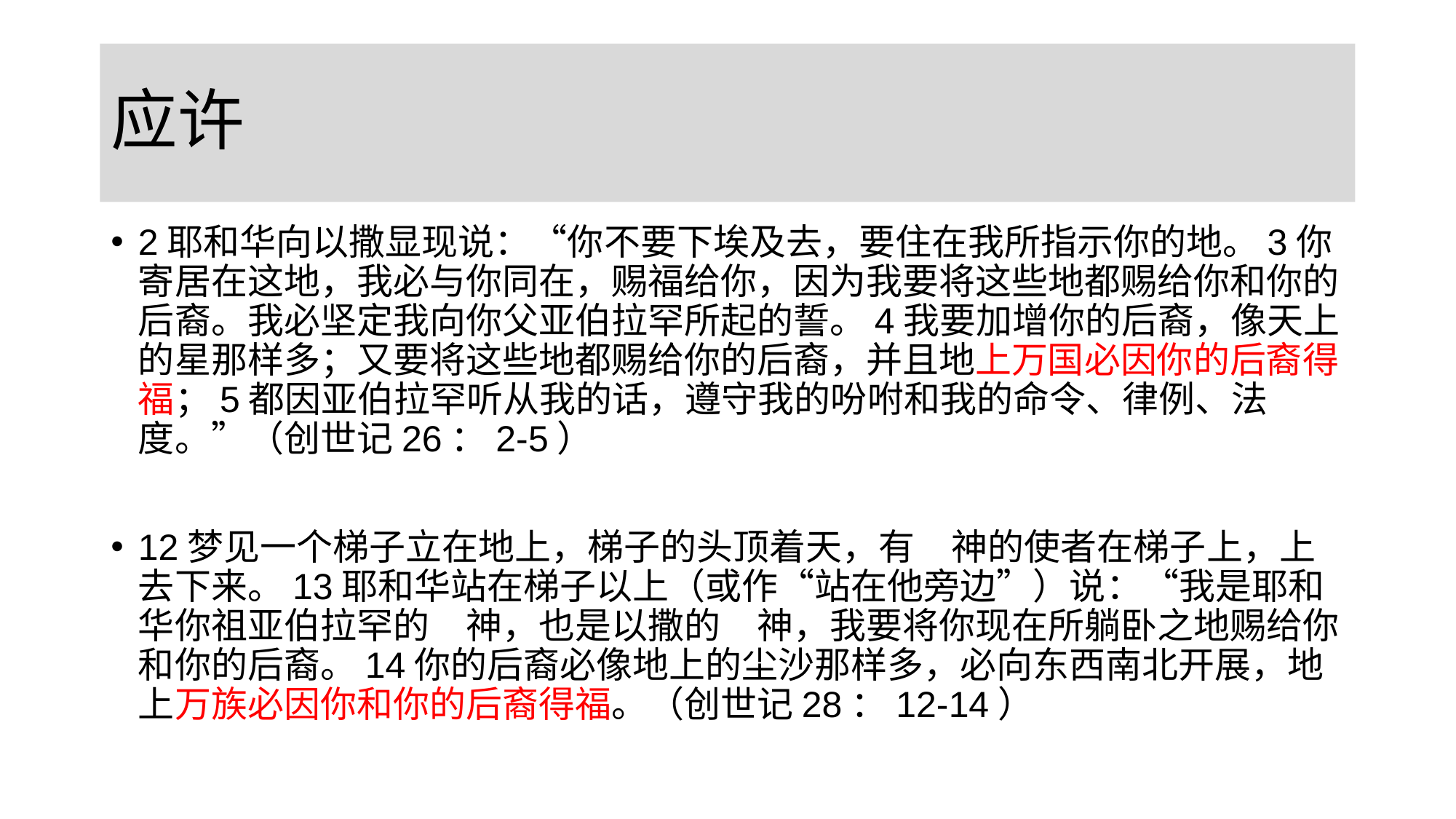

# 应许
2耶和华向以撒显现说：“你不要下埃及去，要住在我所指示你的地。3你寄居在这地，我必与你同在，赐福给你，因为我要将这些地都赐给你和你的后裔。我必坚定我向你父亚伯拉罕所起的誓。4我要加增你的后裔，像天上的星那样多；又要将这些地都赐给你的后裔，并且地上万国必因你的后裔得福；5都因亚伯拉罕听从我的话，遵守我的吩咐和我的命令、律例、法度。”（创世记26：2-5）

12梦见一个梯子立在地上，梯子的头顶着天，有　神的使者在梯子上，上去下来。13耶和华站在梯子以上（或作“站在他旁边”）说：“我是耶和华你祖亚伯拉罕的　神，也是以撒的　神，我要将你现在所躺卧之地赐给你和你的后裔。14你的后裔必像地上的尘沙那样多，必向东西南北开展，地上万族必因你和你的后裔得福。（创世记28：12-14）